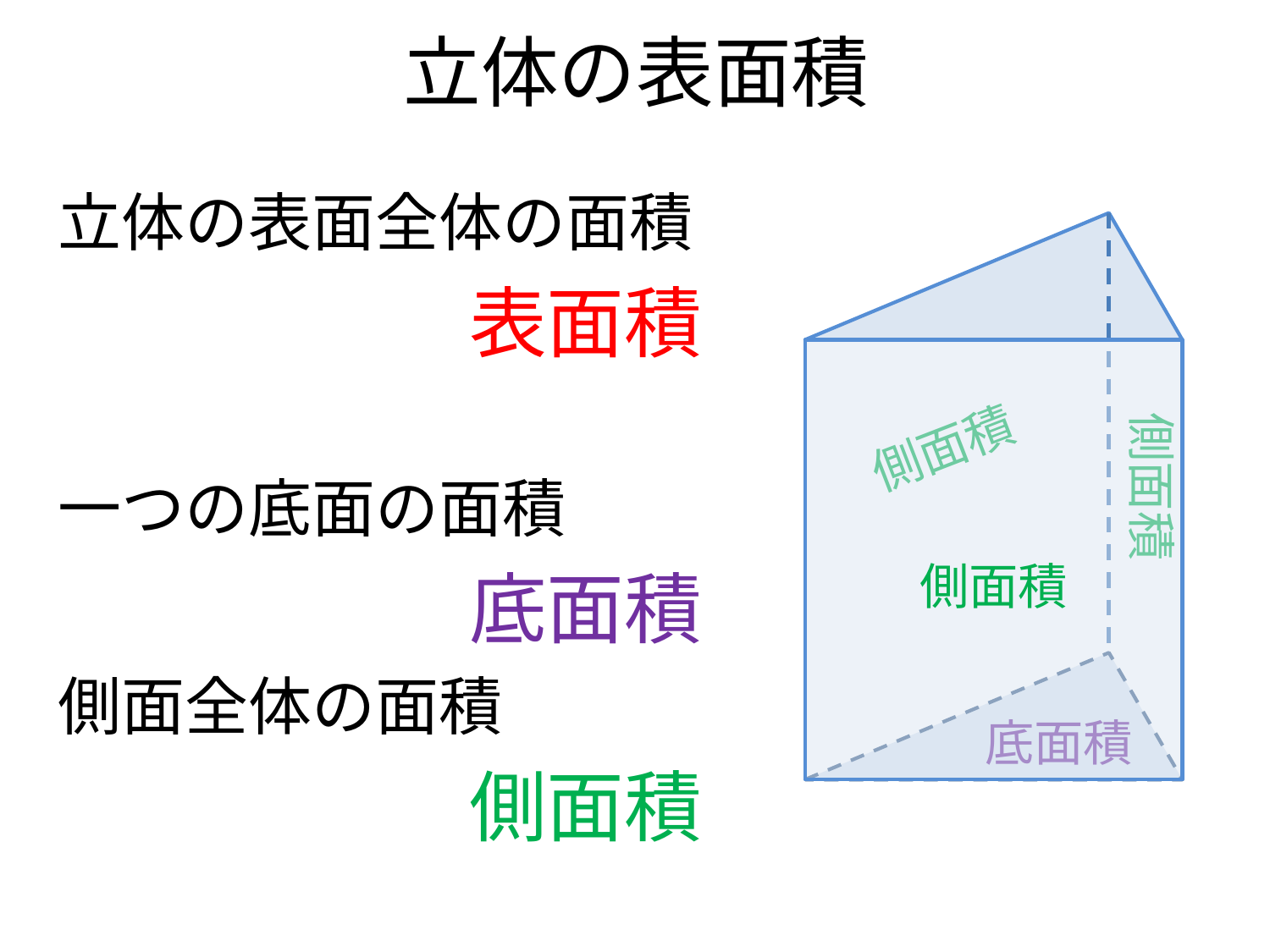

# 立体の表面積
立体の表面全体の面積
表面積

一つの底面の面積
底面積
側面全体の面積
側面積

側面積
側面積
側面積

底面積